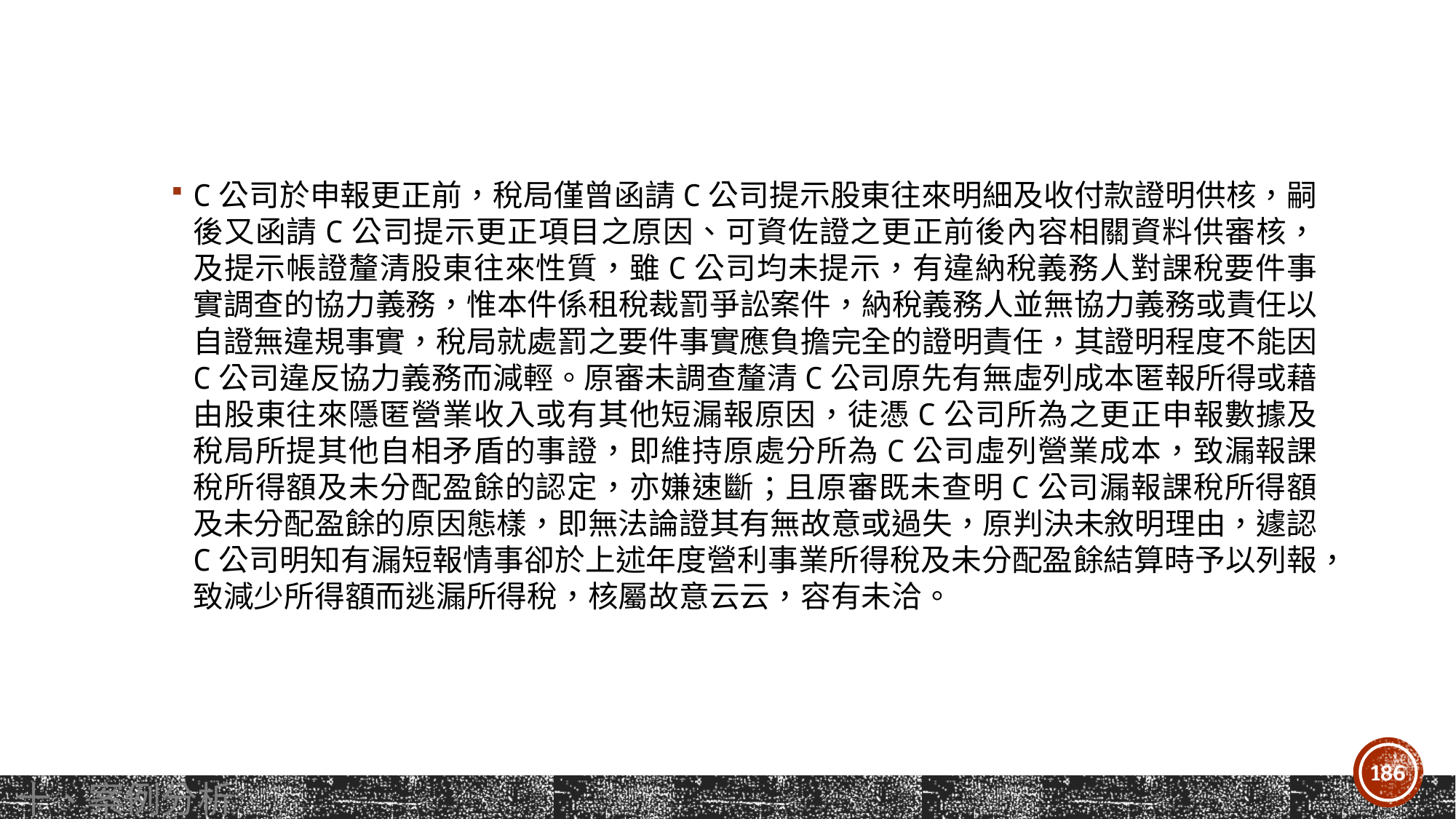

#
C公司於申報更正前，稅局僅曾函請C公司提示股東往來明細及收付款證明供核，嗣後又函請C公司提示更正項目之原因、可資佐證之更正前後內容相關資料供審核，及提示帳證釐清股東往來性質，雖C公司均未提示，有違納稅義務人對課稅要件事實調查的協力義務，惟本件係租稅裁罰爭訟案件，納稅義務人並無協力義務或責任以自證無違規事實，稅局就處罰之要件事實應負擔完全的證明責任，其證明程度不能因C公司違反協力義務而減輕。原審未調查釐清C公司原先有無虛列成本匿報所得或藉由股東往來隱匿營業收入或有其他短漏報原因，徒憑C公司所為之更正申報數據及稅局所提其他自相矛盾的事證，即維持原處分所為C公司虛列營業成本，致漏報課稅所得額及未分配盈餘的認定，亦嫌速斷；且原審既未查明C公司漏報課稅所得額及未分配盈餘的原因態樣，即無法論證其有無故意或過失，原判決未敘明理由，遽認C公司明知有漏短報情事卻於上述年度營利事業所得稅及未分配盈餘結算時予以列報，致減少所得額而逃漏所得稅，核屬故意云云，容有未洽。
186